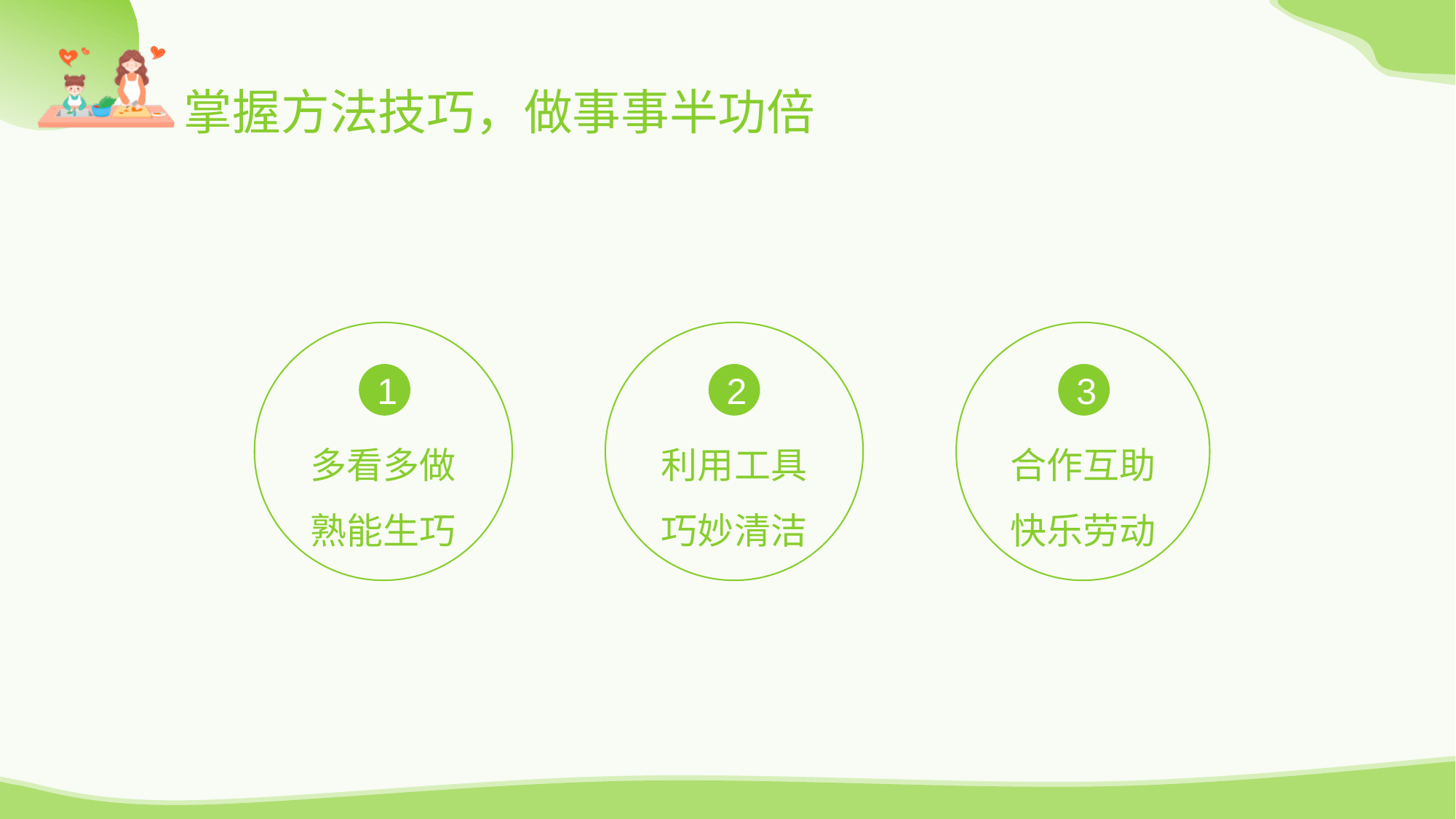

多看多做
熟能生巧
利用工具
巧妙清洁
合作互助
快乐劳动
1
2
3